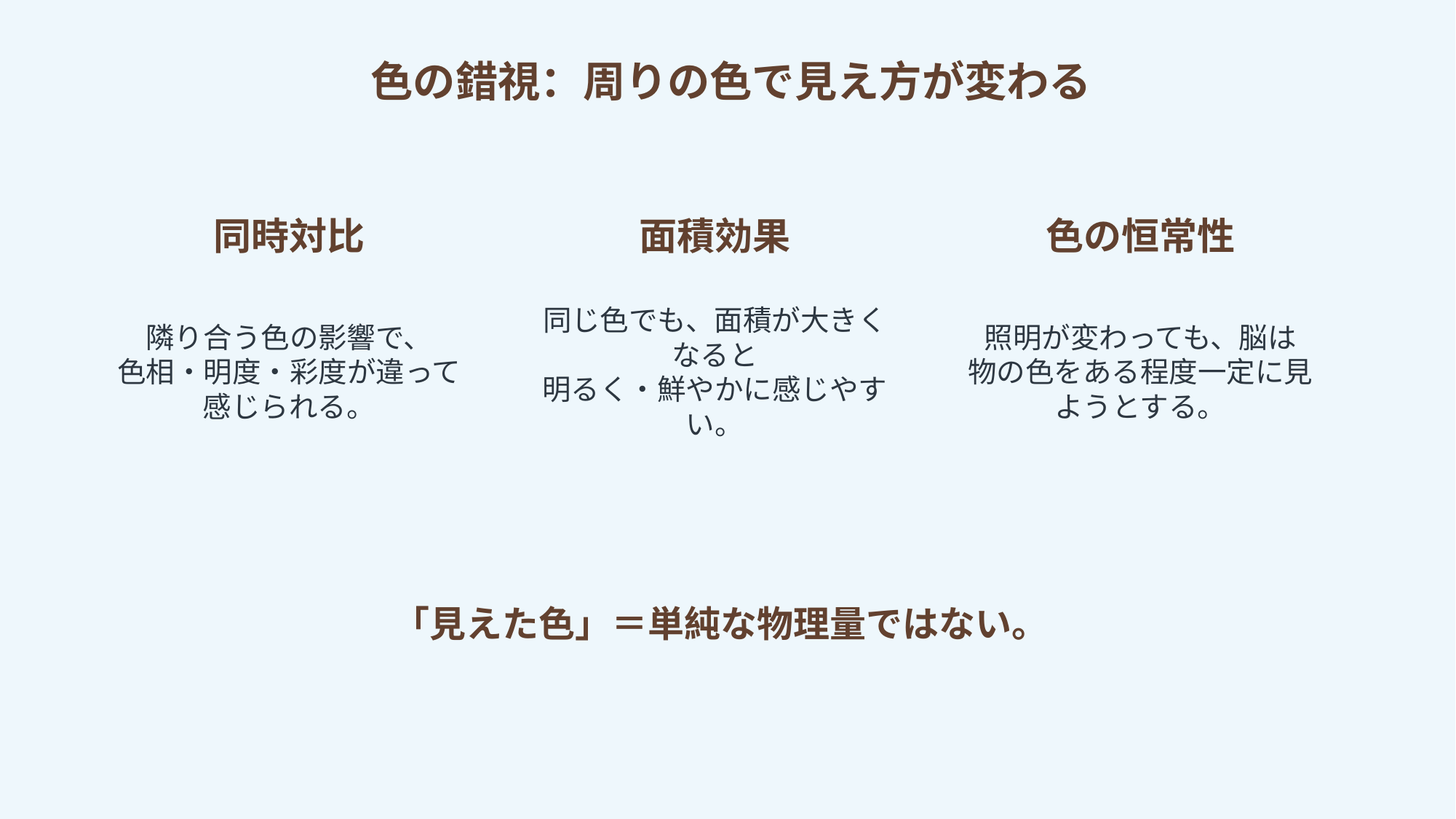

色の錯視：周りの色で見え方が変わる
同時対比
面積効果
色の恒常性
隣り合う色の影響で、
色相・明度・彩度が違って感じられる。
同じ色でも、面積が大きくなると
明るく・鮮やかに感じやすい。
照明が変わっても、脳は
物の色をある程度一定に見ようとする。
「見えた色」＝単純な物理量ではない。